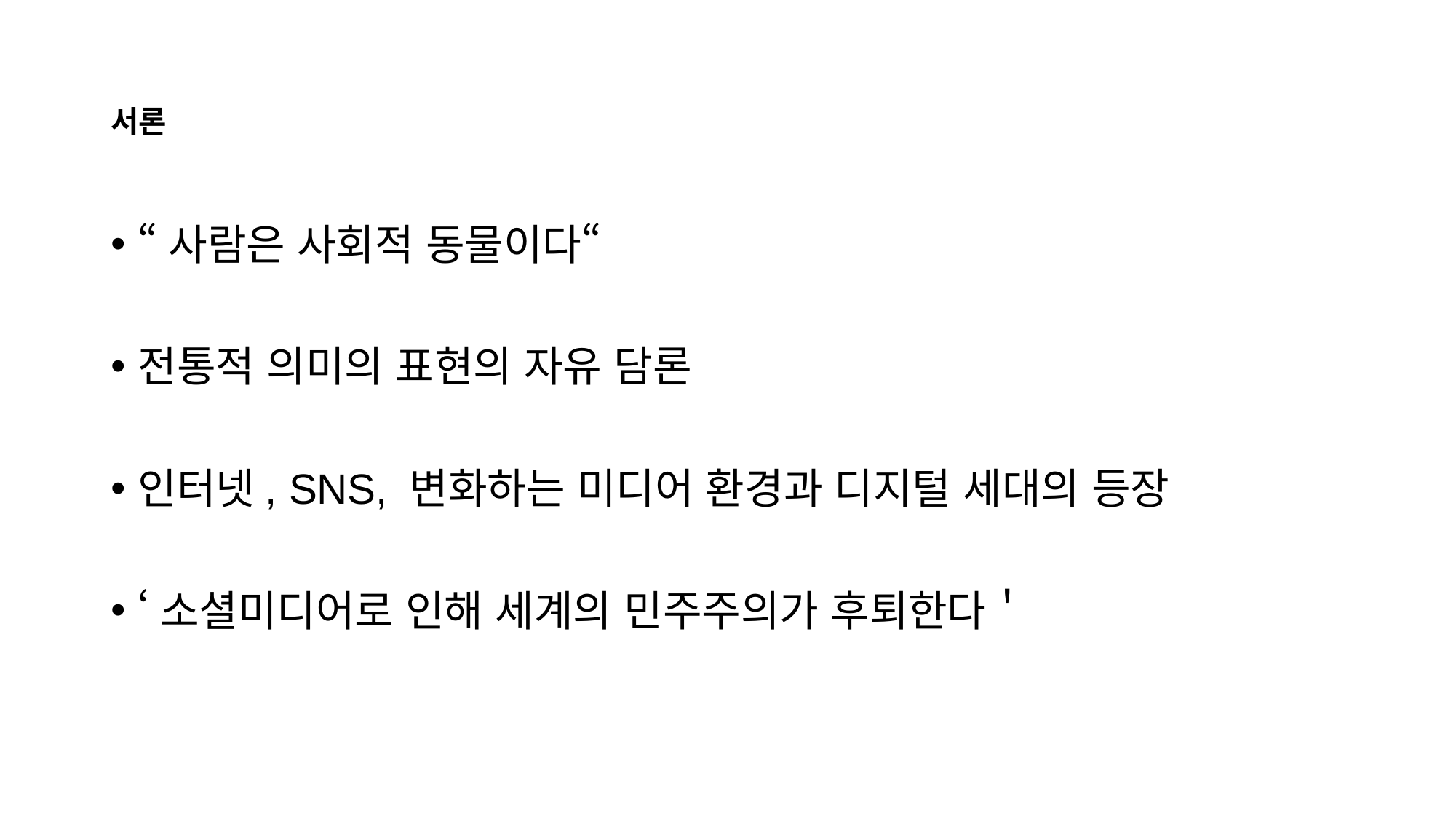

# 서론
“사람은 사회적 동물이다“

전통적 의미의 표현의 자유 담론

인터넷, SNS, 변화하는 미디어 환경과 디지털 세대의 등장

‘소셜미디어로 인해 세계의 민주주의가 후퇴한다＇